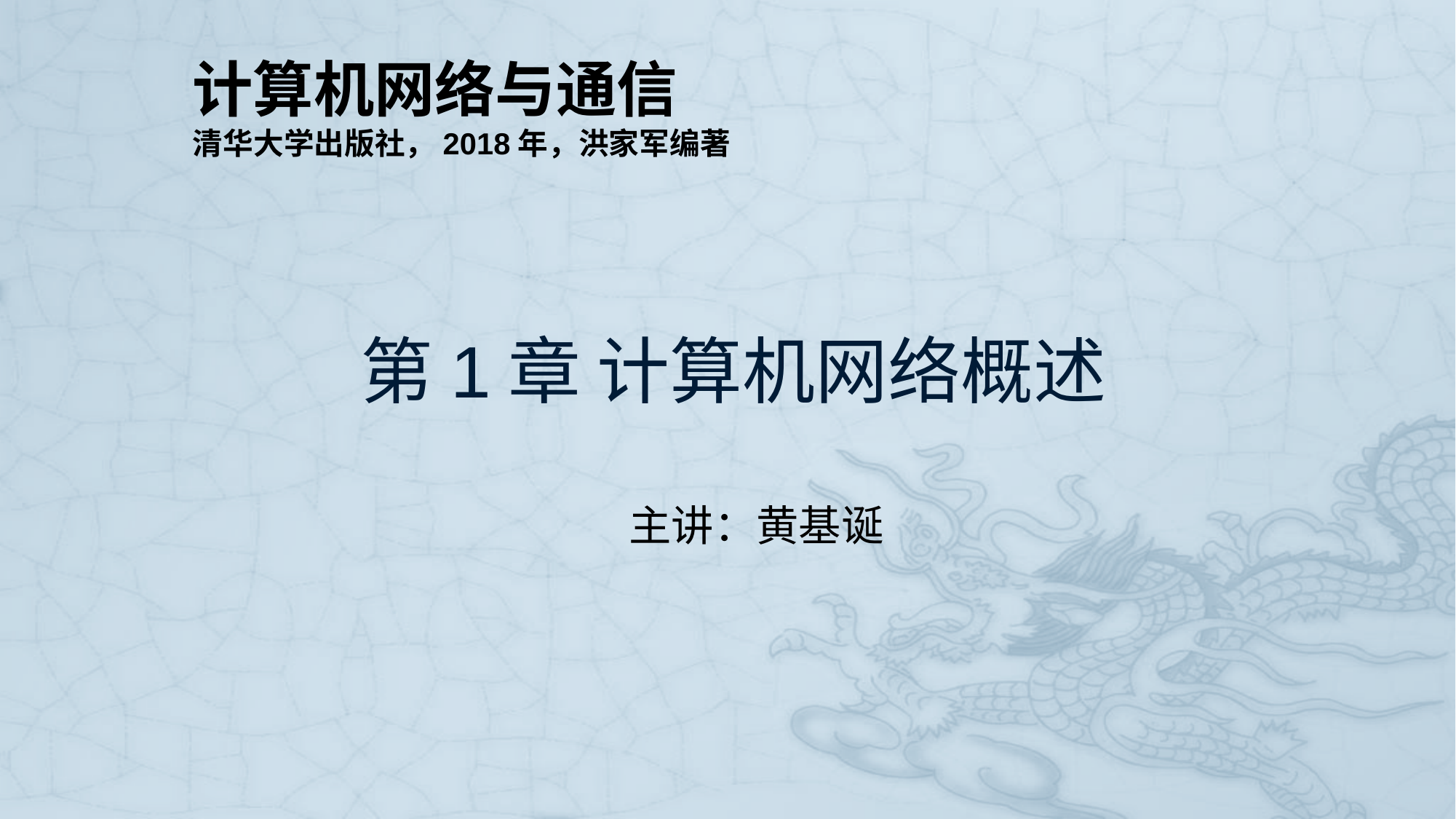

计算机网络与通信
清华大学出版社，2018年，洪家军编著
# 第1章 计算机网络概述

主讲：黄基诞